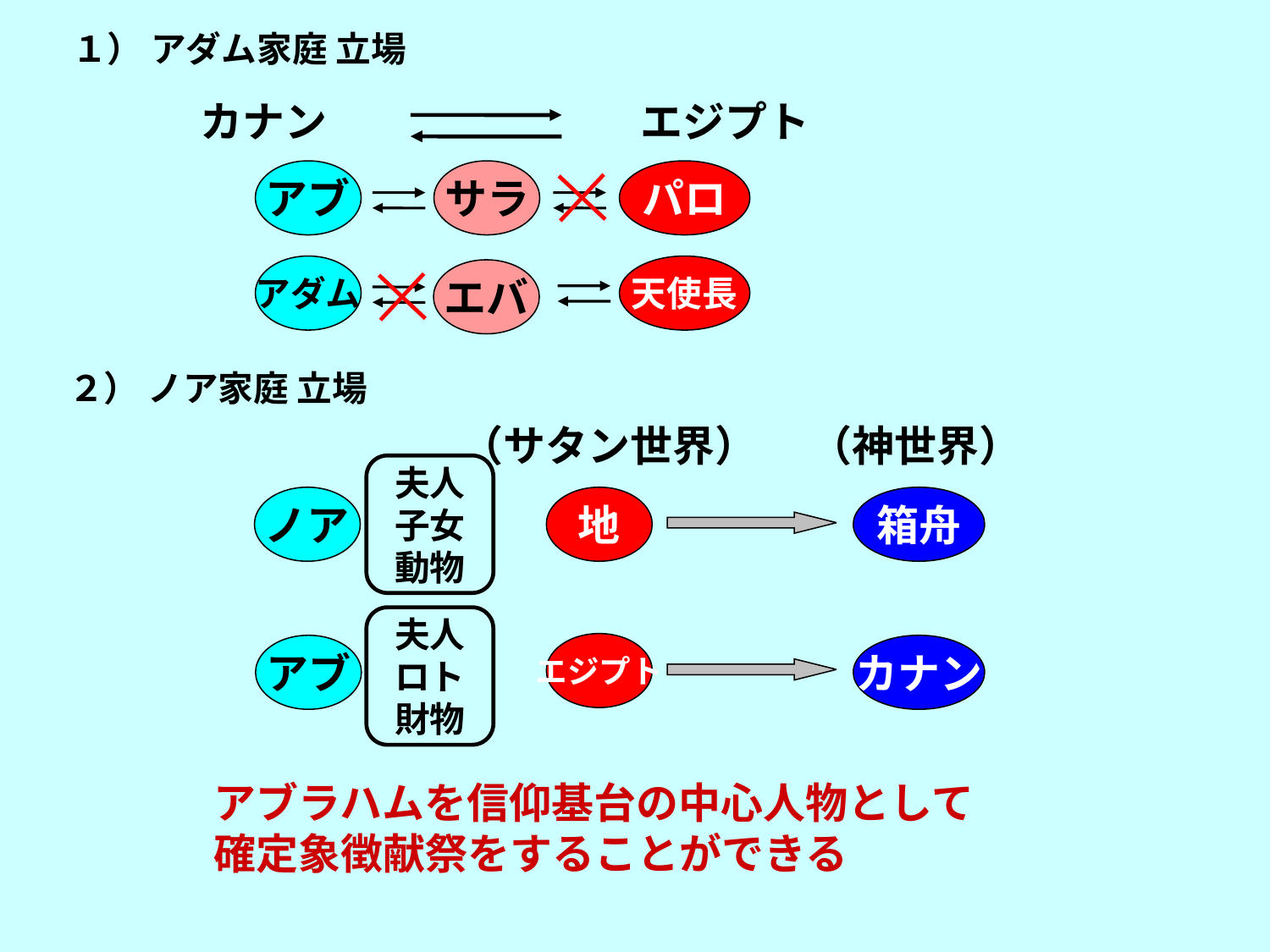

１） アダム家庭 立場

カナン     　　　　　　エジプト
アブ
サラ
パロ

アダム
天使長
エバ

２） ノア家庭 立場
（サタン世界）
（神世界）
夫人
子女
動物
ノア
地
箱舟

夫人
ロト
財物
エジプト
アブ
カナン

アブラハムを信仰基台の中心人物として
確定象徴献祭をすることができる